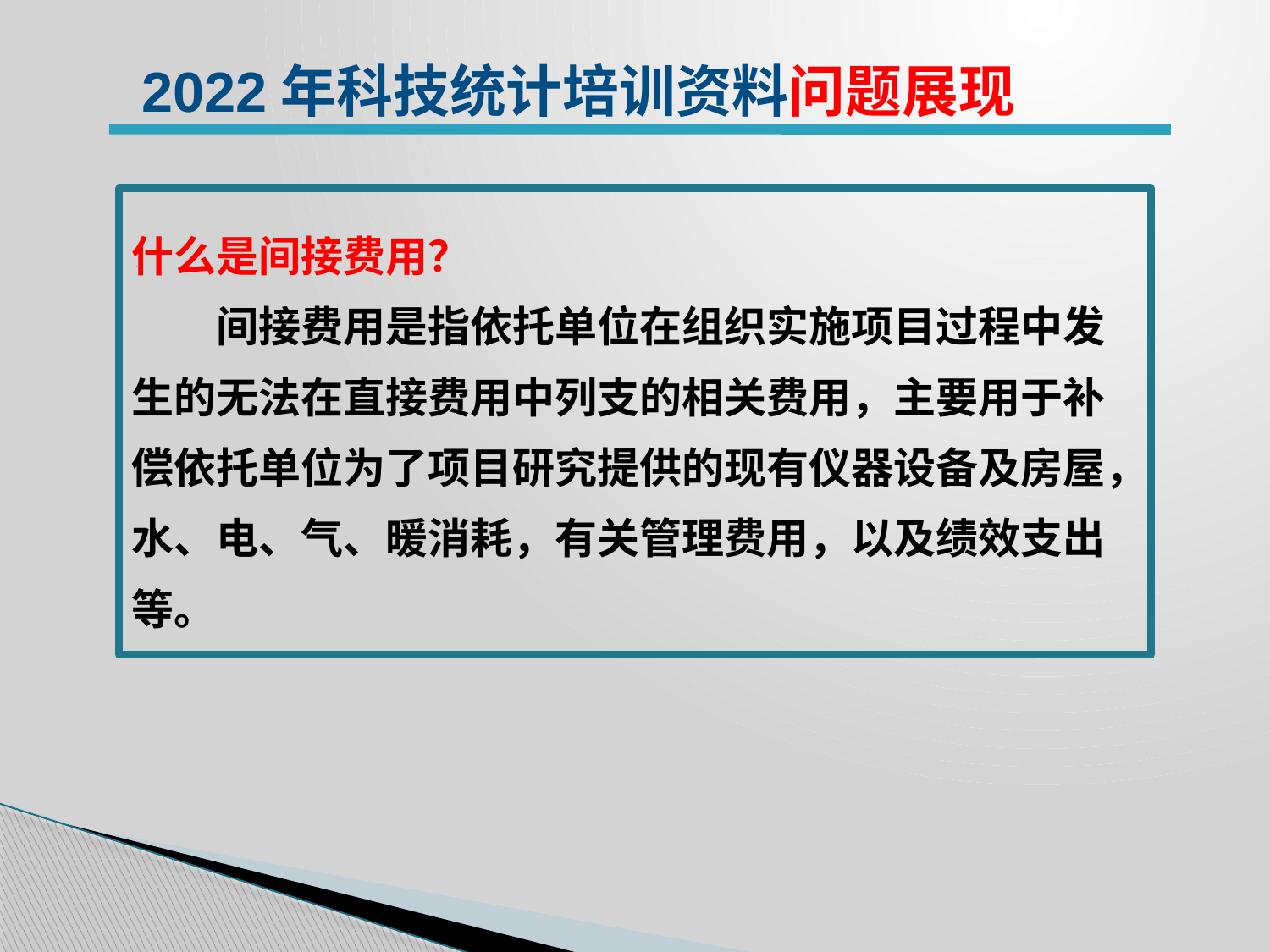

2022年科技统计培训资料问题展现
什么是间接费用？
　　间接费用是指依托单位在组织实施项目过程中发生的无法在直接费用中列支的相关费用，主要用于补偿依托单位为了项目研究提供的现有仪器设备及房屋，水、电、气、暖消耗，有关管理费用，以及绩效支出等。